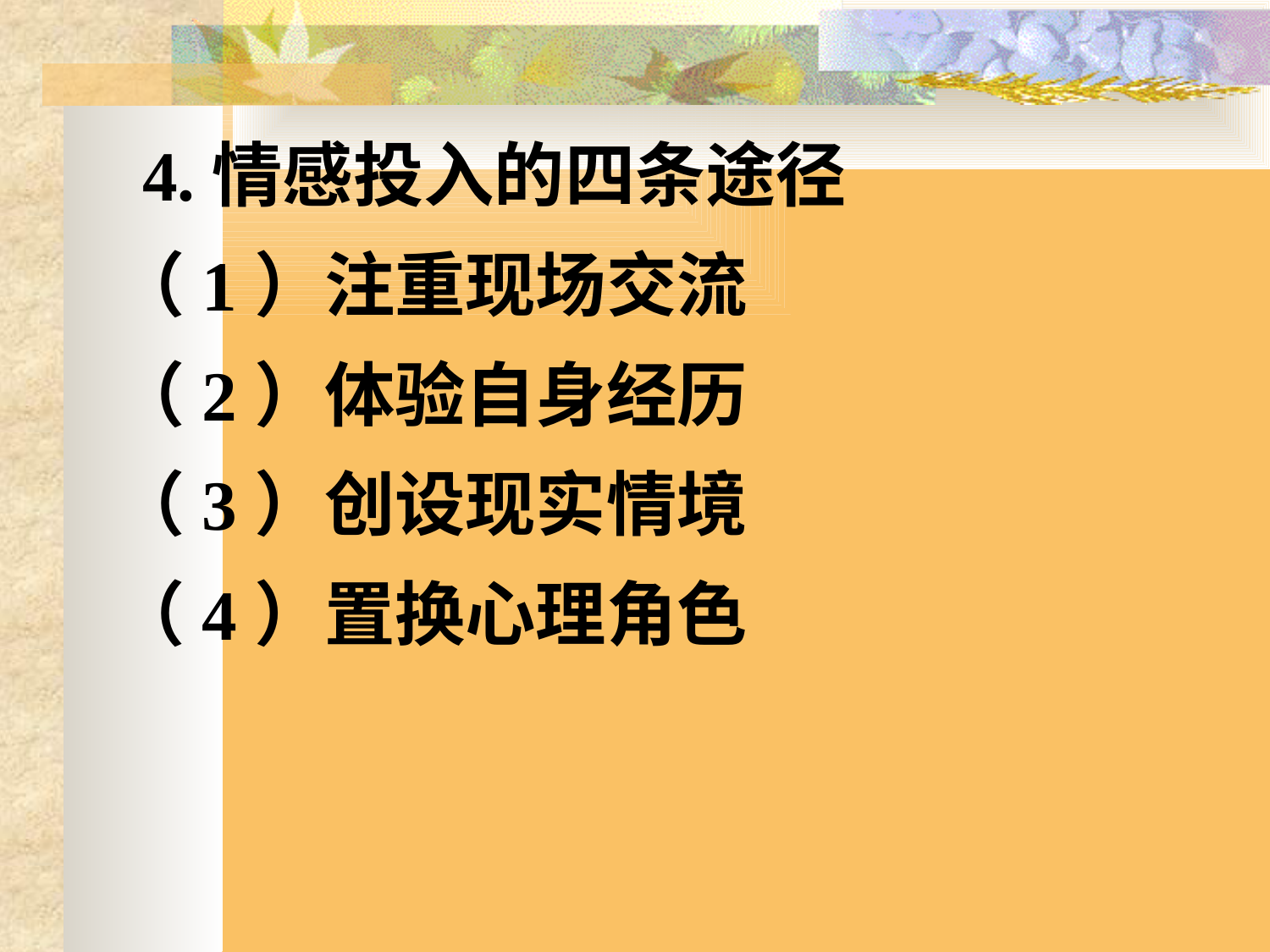

4.情感投入的四条途径
（1）注重现场交流
（2）体验自身经历
（3）创设现实情境
（4）置换心理角色